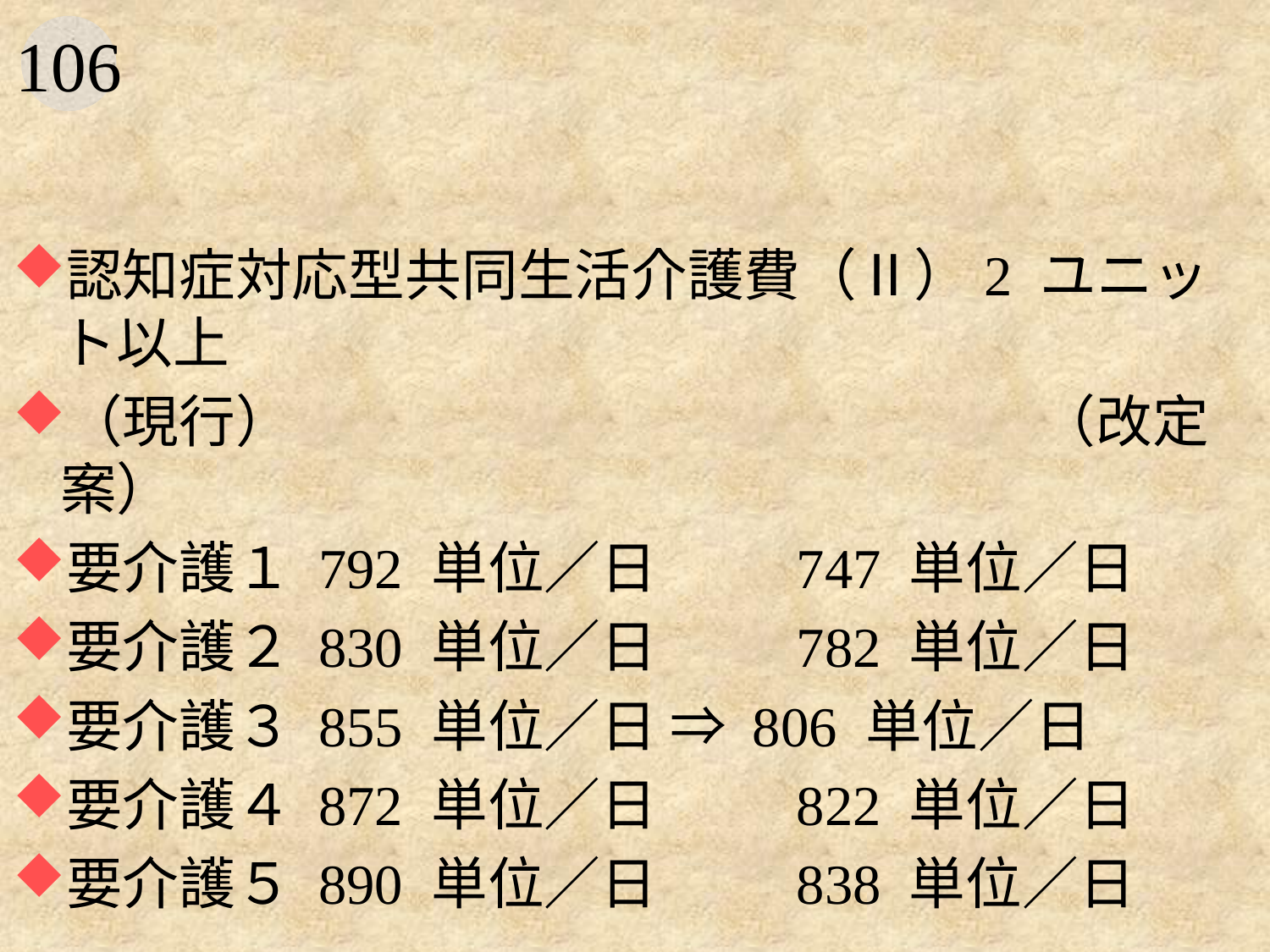

#
認知症対応型共同生活介護費（Ⅱ）2 ユニット以上
（現行）　　　　　　　　　　　　　 （改定案）
要介護１ 792 単位／日 　　747 単位／日
要介護２ 830 単位／日 　　782 単位／日
要介護３ 855 単位／日 ⇒ 806 単位／日
要介護４ 872 単位／日 　　822 単位／日
要介護５ 890 単位／日　　 838 単位／日